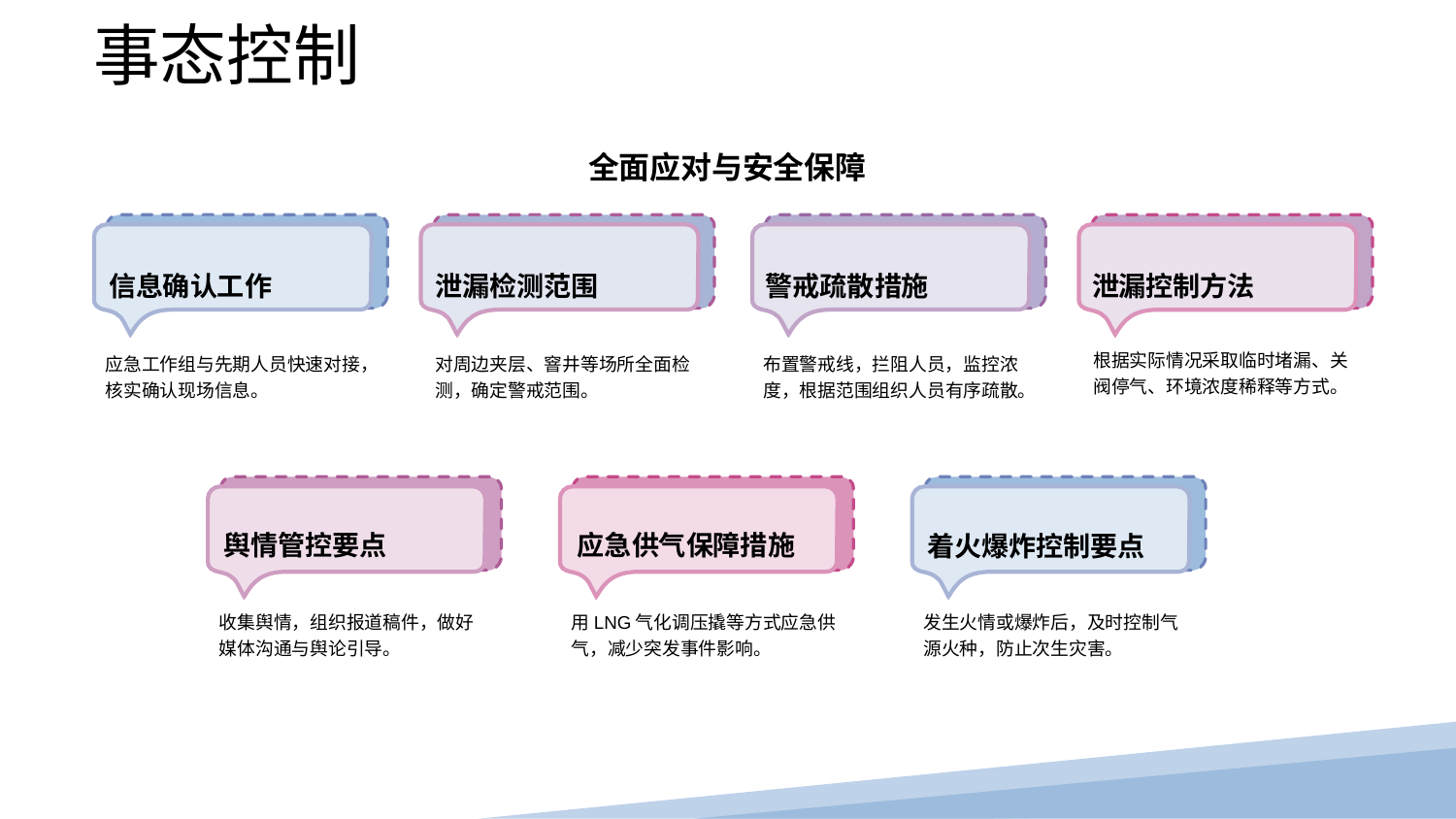

事态控制
全面应对与安全保障

信息确认工作
泄漏检测范围
警戒疏散措施
泄漏控制方法
根据实际情况采取临时堵漏、关阀停气、环境浓度稀释等方式。
应急工作组与先期人员快速对接，核实确认现场信息。
对周边夹层、窨井等场所全面检测，确定警戒范围。
布置警戒线，拦阻人员，监控浓度，根据范围组织人员有序疏散。

舆情管控要点
应急供气保障措施

着火爆炸控制要点
收集舆情，组织报道稿件，做好媒体沟通与舆论引导。
用LNG气化调压撬等方式应急供气，减少突发事件影响。
发生火情或爆炸后，及时控制气源火种，防止次生灾害。